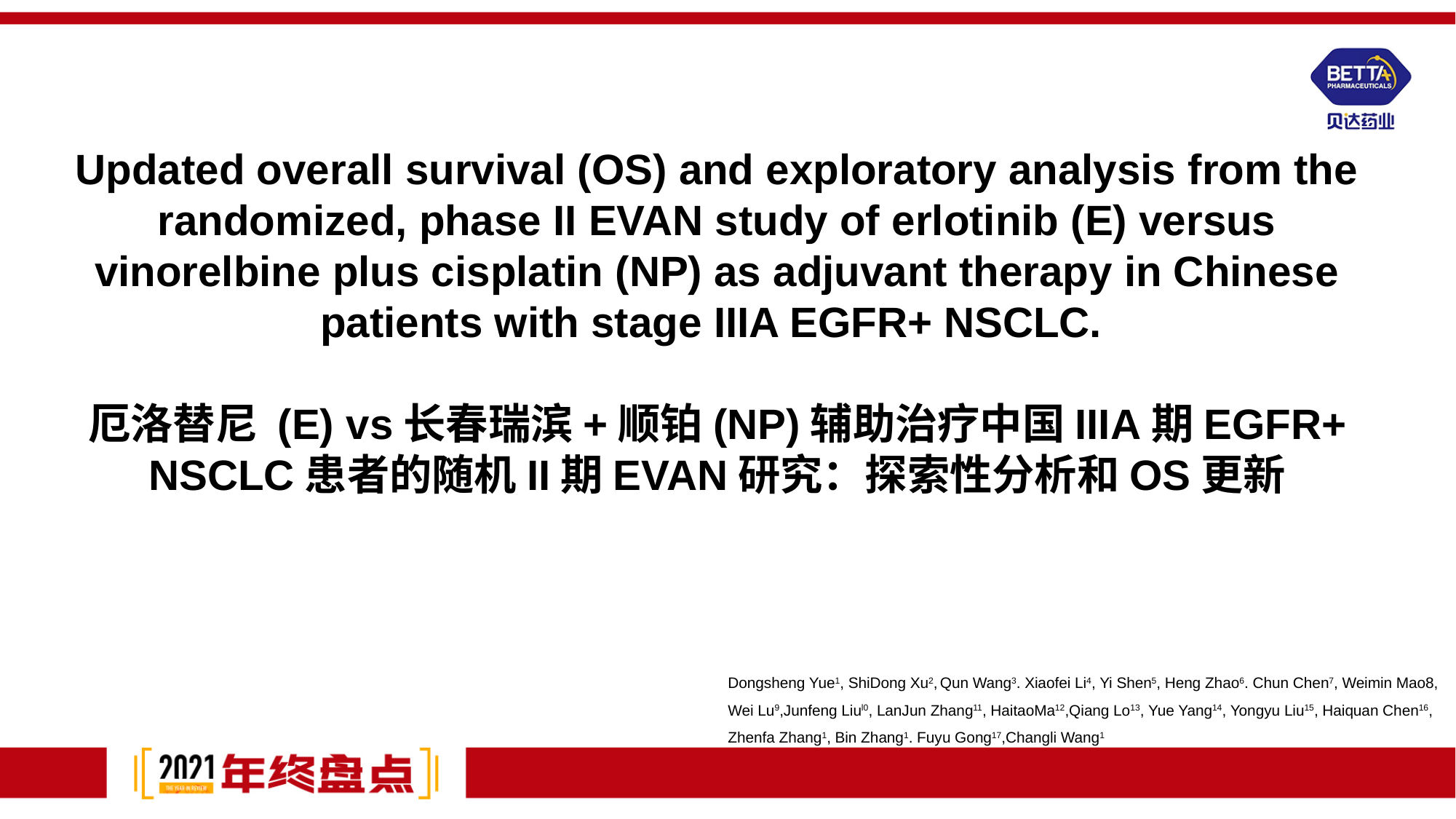

Updated overall survival (OS) and exploratory analysis from the randomized, phase II EVAN study of erlotinib (E) versus vinorelbine plus cisplatin (NP) as adjuvant therapy in Chinese patients with stage IIIA EGFR+ NSCLC.

厄洛替尼 (E) vs长春瑞滨+顺铂(NP)辅助治疗中国IIIA期EGFR+ NSCLC患者的随机II期EVAN研究：探索性分析和OS更新
Dongsheng Yue1, ShiDong Xu2, Qun Wang3. Xiaofei Li4, Yi Shen5, Heng Zhao6. Chun Chen7, Weimin Mao8, Wei Lu9,Junfeng Liul0, LanJun Zhang11, HaitaoMa12,Qiang Lo13, Yue Yang14, Yongyu Liu15, Haiquan Chen16, Zhenfa Zhang1, Bin Zhang1. Fuyu Gong17,Changli Wang1